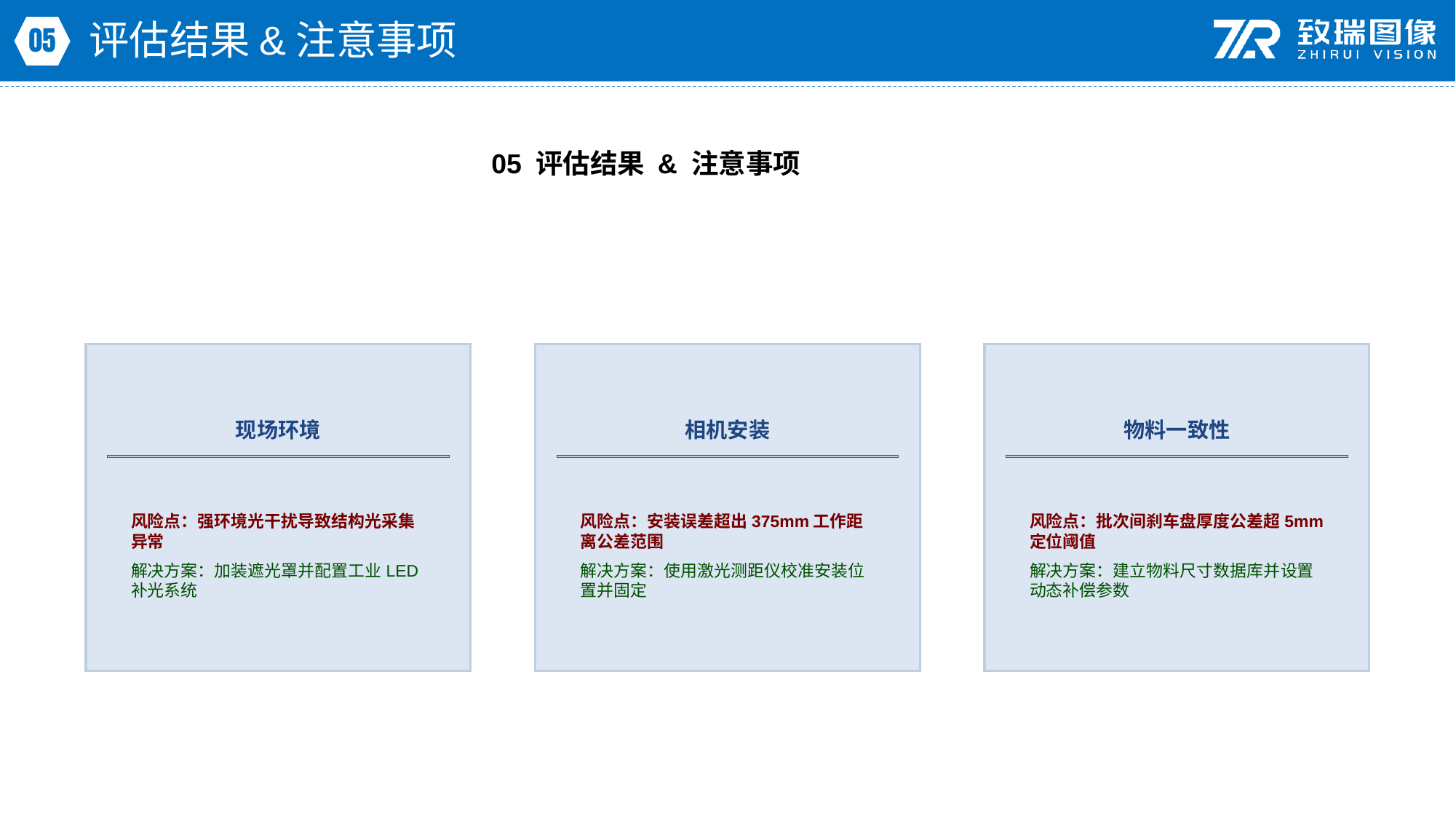

评估结果&注意事项
05

05 评估结果 & 注意事项

现场环境

相机安装

物料一致性

风险点：强环境光干扰导致结构光采集异常
解决方案：加装遮光罩并配置工业LED补光系统

风险点：安装误差超出375mm工作距离公差范围
解决方案：使用激光测距仪校准安装位置并固定

风险点：批次间刹车盘厚度公差超5mm定位阈值
解决方案：建立物料尺寸数据库并设置动态补偿参数